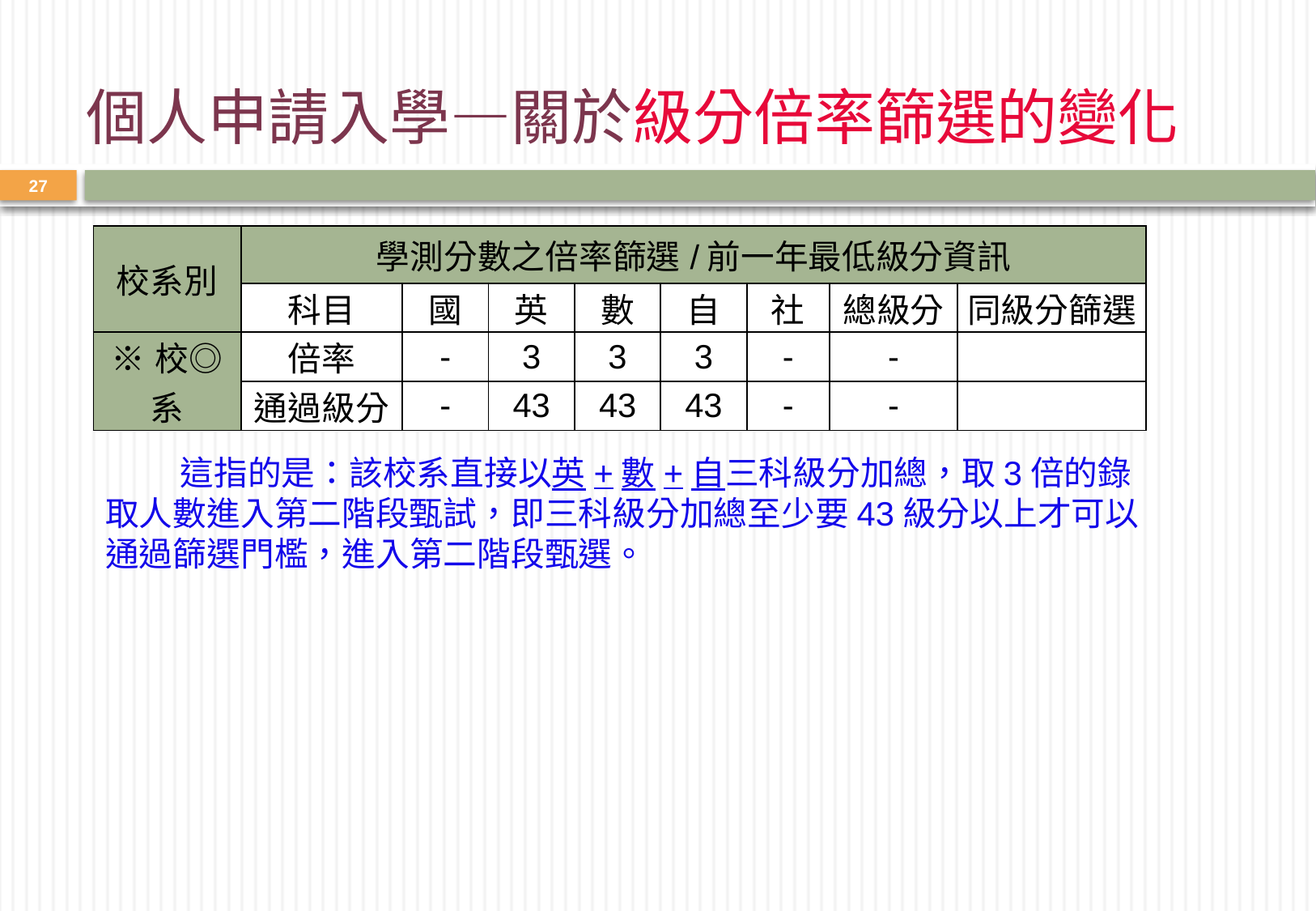

個人申請入學—關於級分倍率篩選的變化
27
| 校系別 | 學測分數之倍率篩選/前一年最低級分資訊 |  |  |  |  |  |  |  |
| --- | --- | --- | --- | --- | --- | --- | --- | --- |
|  | 科目 | 國 | 英 | 數 | 自 | 社 | 總級分 | 同級分篩選 |
| ※校◎系 | 倍率 | - | 3 | 3 | 3 | - | - |  |
|  | 通過級分 | - | 43 | 43 | 43 | - | - |  |
    這指的是：該校系直接以英+數+自三科級分加總，取3倍的錄取人數進入第二階段甄試，即三科級分加總至少要43級分以上才可以通過篩選門檻，進入第二階段甄選。